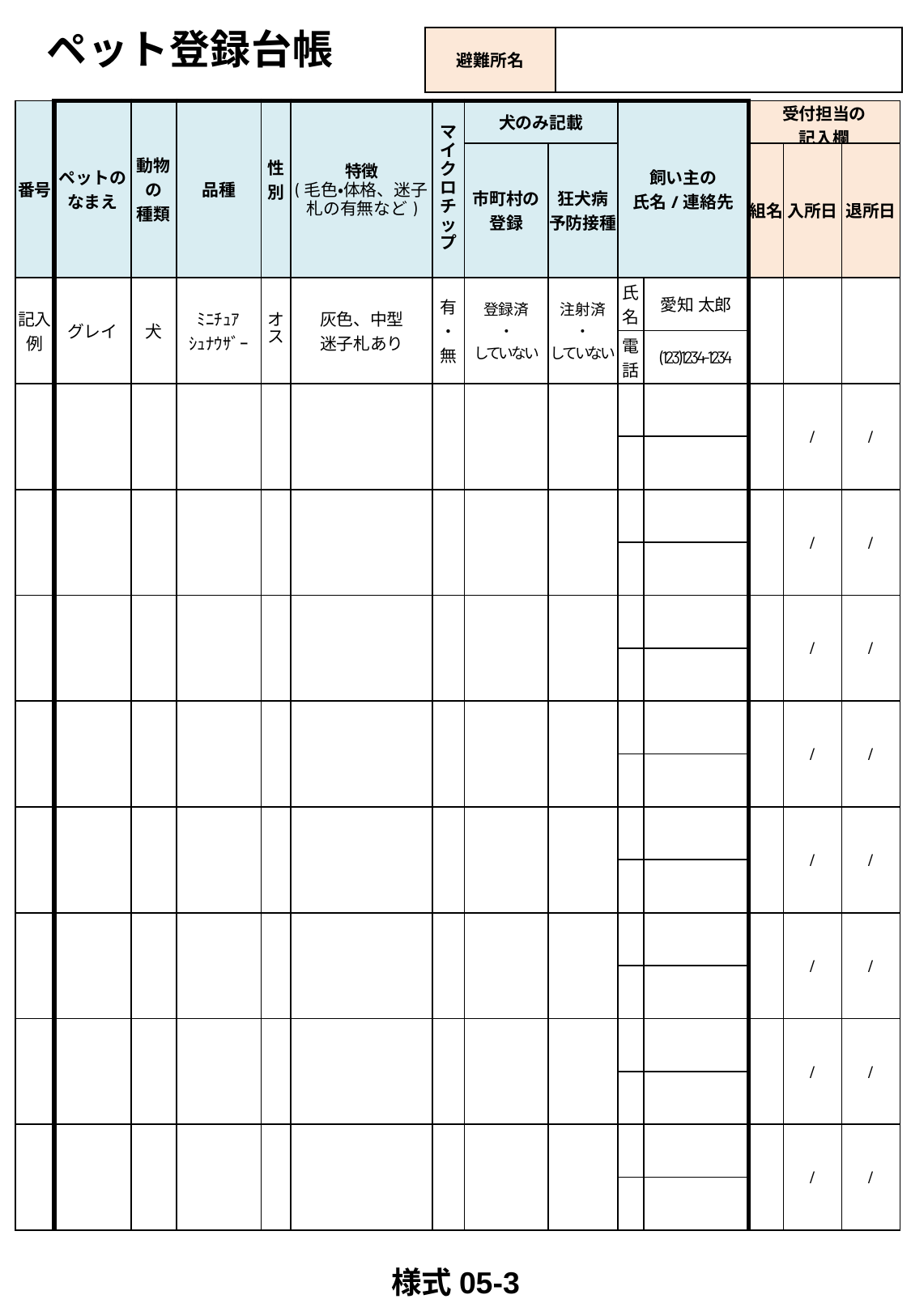

ペット登録台帳
| 避難所名 |  |
| --- | --- |
| 番号 | ペットの なまえ | 動物の 種類 | 品種 | 性別 | 特徴 (毛色・体格、迷子札の有無など) | マイクロチップ | 犬のみ記載 |  | 飼い主の 氏名/連絡先 |  | 受付担当の 記入欄 |  |  |
| --- | --- | --- | --- | --- | --- | --- | --- | --- | --- | --- | --- | --- | --- |
|  |  |  |  |  |  |  | 市町村の 登録 | 狂犬病 予防接種 |  |  | 組名 | 入所日 | 退所日 |
| 記入例 | グレイ | 犬 | ﾐﾆﾁｭｱ ｼｭﾅｳｻﾞｰ | オス | 灰色、中型 迷子札あり | 有 ・ 無 | 登録済 ・ していない | 注射済 ・ していない | 氏名 | 愛知 太郎 |  |  |  |
|  |  |  |  |  |  |  |  |  | 電話 | (123) 1234-1234 |  |  |  |
|  |  |  |  |  |  |  |  |  |  |  |  | / | / |
|  |  |  |  |  |  |  |  |  |  |  |  |  |  |
|  |  |  |  |  |  |  |  |  |  |  |  | / | / |
|  |  |  |  |  |  |  |  |  |  |  |  |  |  |
|  |  |  |  |  |  |  |  |  |  |  |  | / | / |
|  |  |  |  |  |  |  |  |  |  |  |  |  |  |
|  |  |  |  |  |  |  |  |  |  |  |  | / | / |
|  |  |  |  |  |  |  |  |  |  |  |  |  |  |
|  |  |  |  |  |  |  |  |  |  |  |  | / | / |
|  |  |  |  |  |  |  |  |  |  |  |  |  |  |
|  |  |  |  |  |  |  |  |  |  |  |  | / | / |
|  |  |  |  |  |  |  |  |  |  |  |  |  |  |
|  |  |  |  |  |  |  |  |  |  |  |  | / | / |
|  |  |  |  |  |  |  |  |  |  |  |  |  |  |
|  |  |  |  |  |  |  |  |  |  |  |  | / | / |
|  |  |  |  |  |  |  |  |  |  |  |  |  |  |
様式05-3